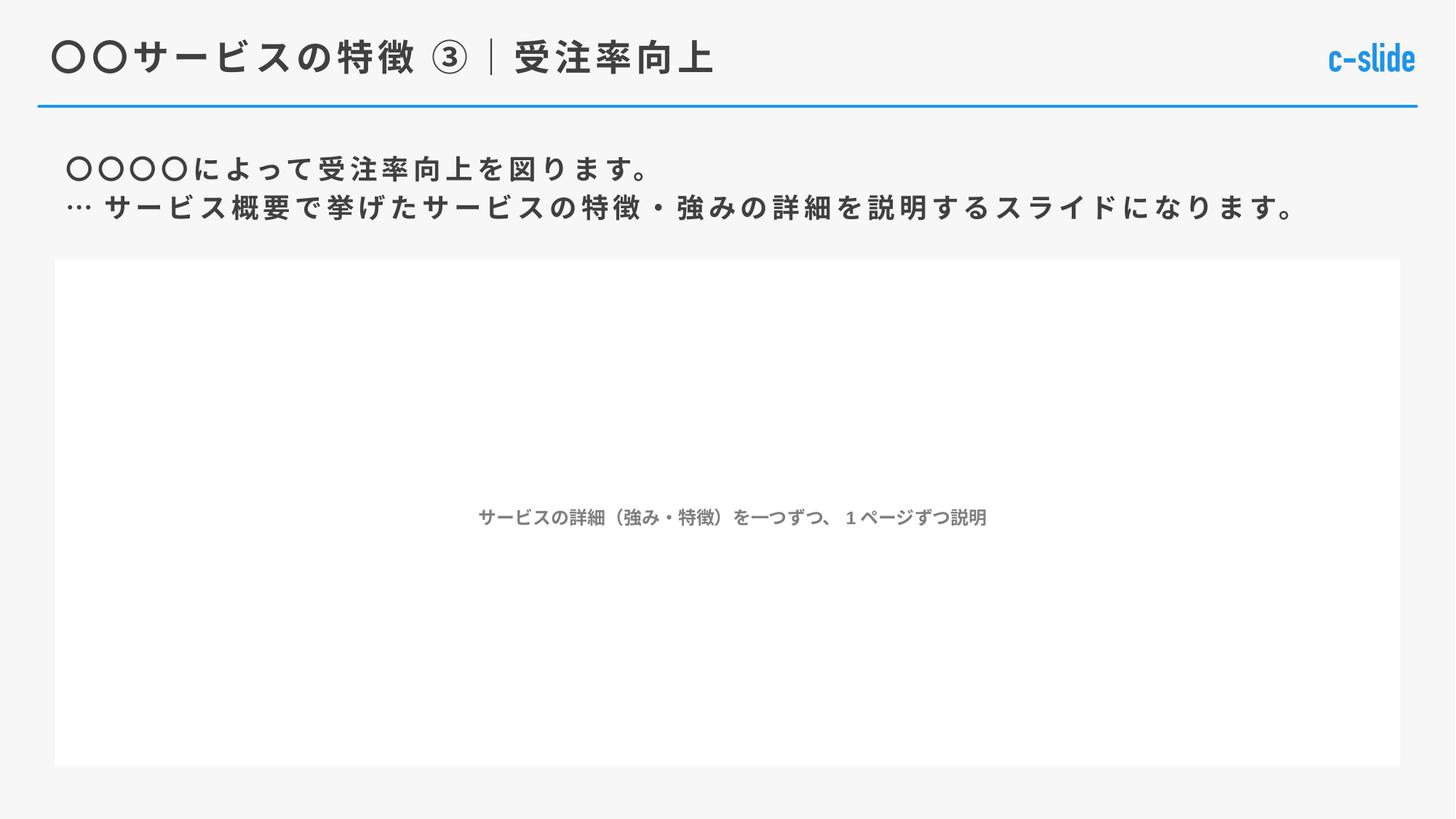

# 〇〇サービスの特徴 ③｜受注率向上
〇〇〇〇によって受注率向上を図ります。
…サービス概要で挙げたサービスの特徴・強みの詳細を説明するスライドになります。
サービスの詳細（強み・特徴）を一つずつ、1ページずつ説明